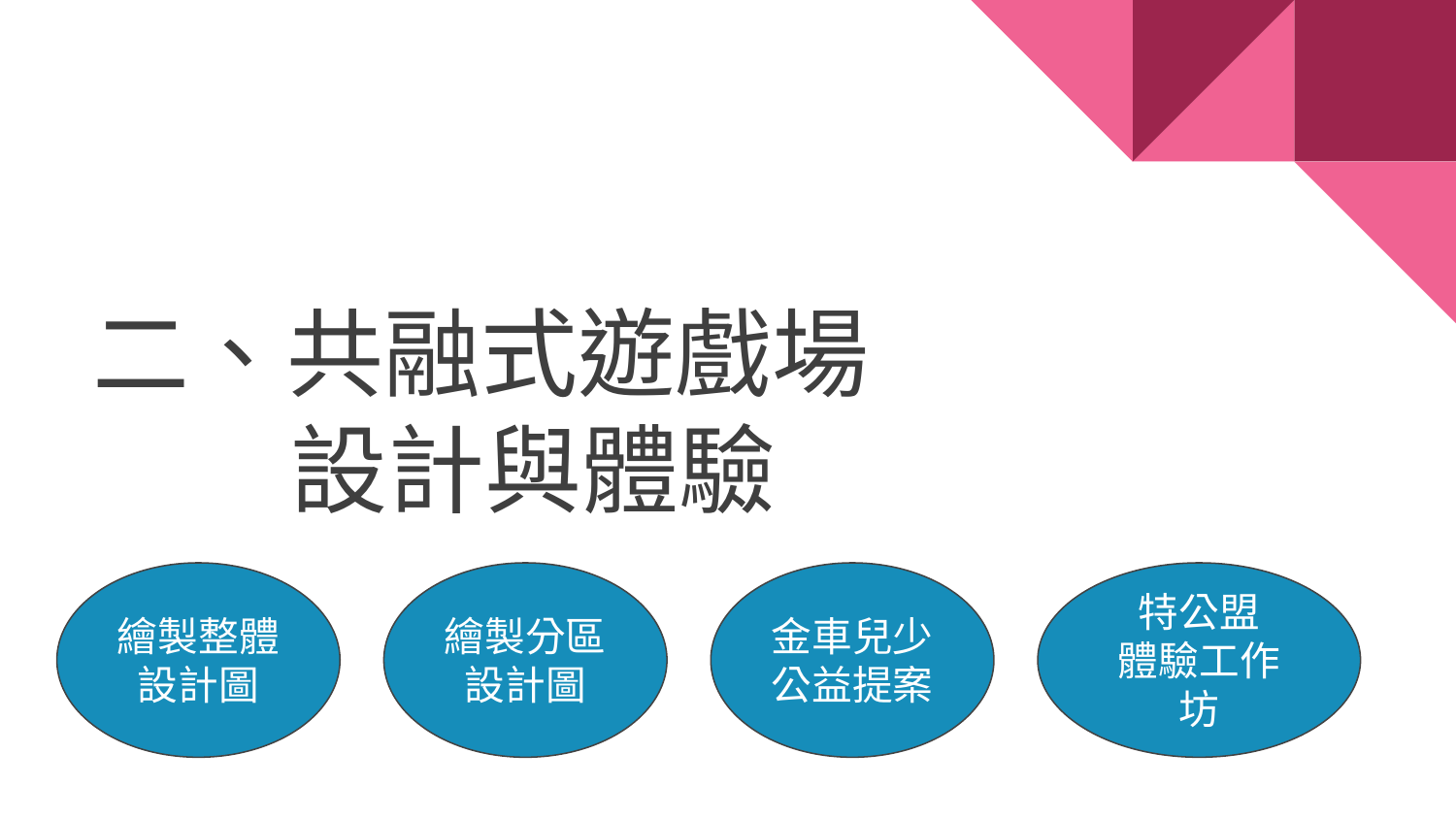

# 二、共融式遊戲場
        設計與體驗
繪製整體設計圖
繪製分區設計圖
金車兒少公益提案
特公盟
體驗工作坊